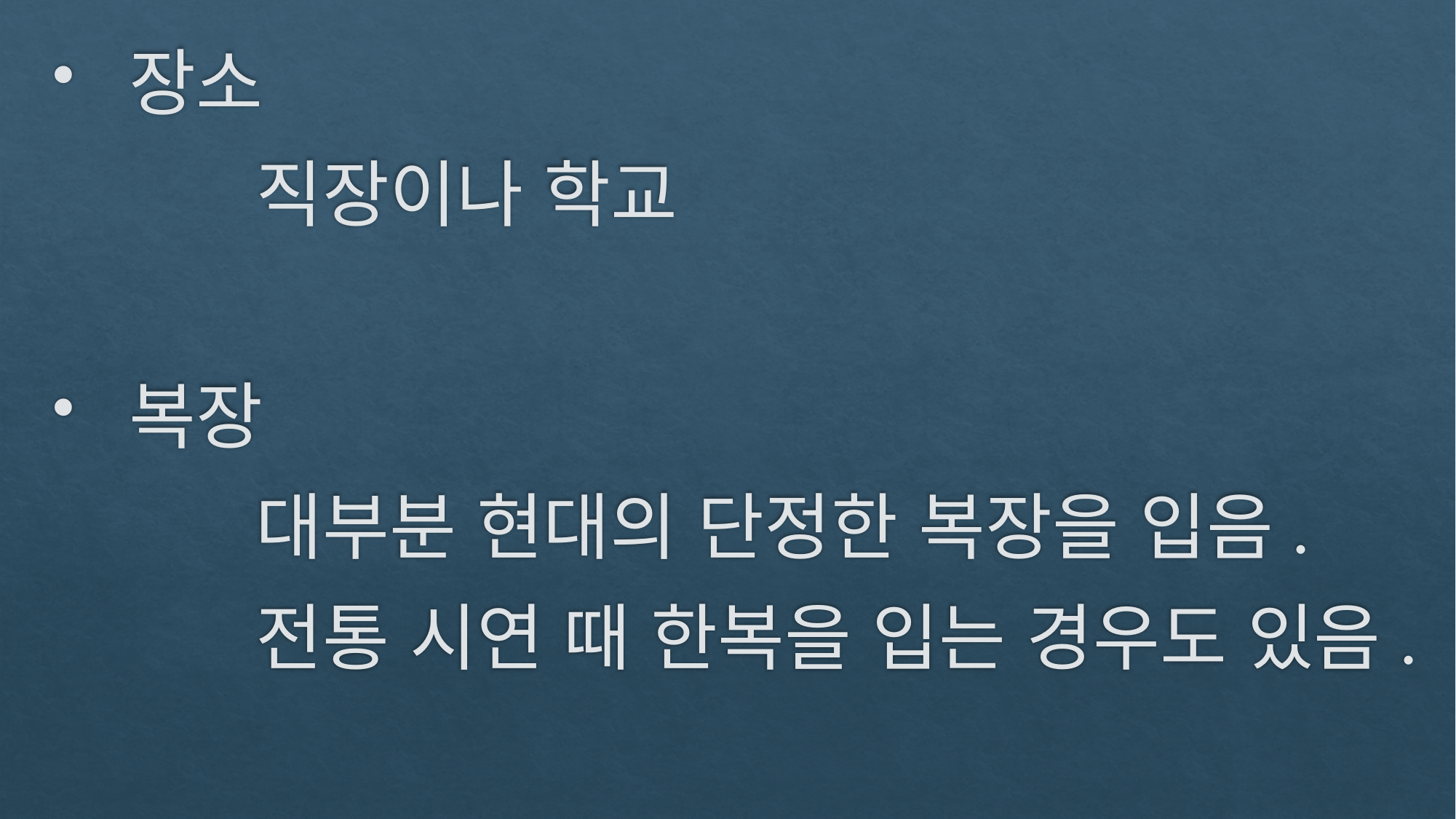

장소
         직장이나 학교

 복장
         대부분 현대의 단정한 복장을 입음.
         전통 시연 때 한복을 입는 경우도 있음.